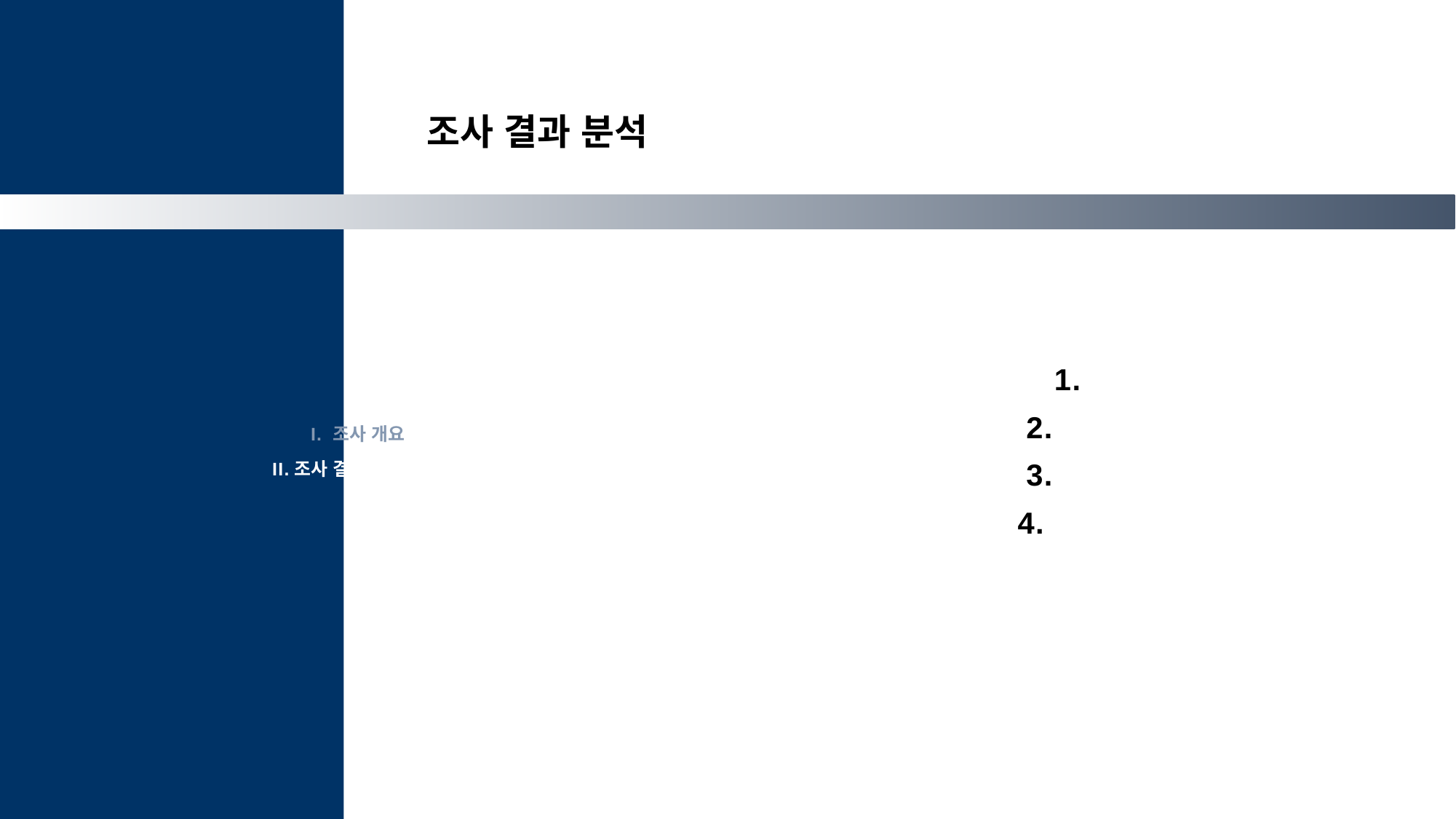

Ⅱ.
# 조사 결과 분석
조사 개요
조사 결과 분석
종합 만족도
속성별 만족도
영역별 만족도
분석 결과 종합